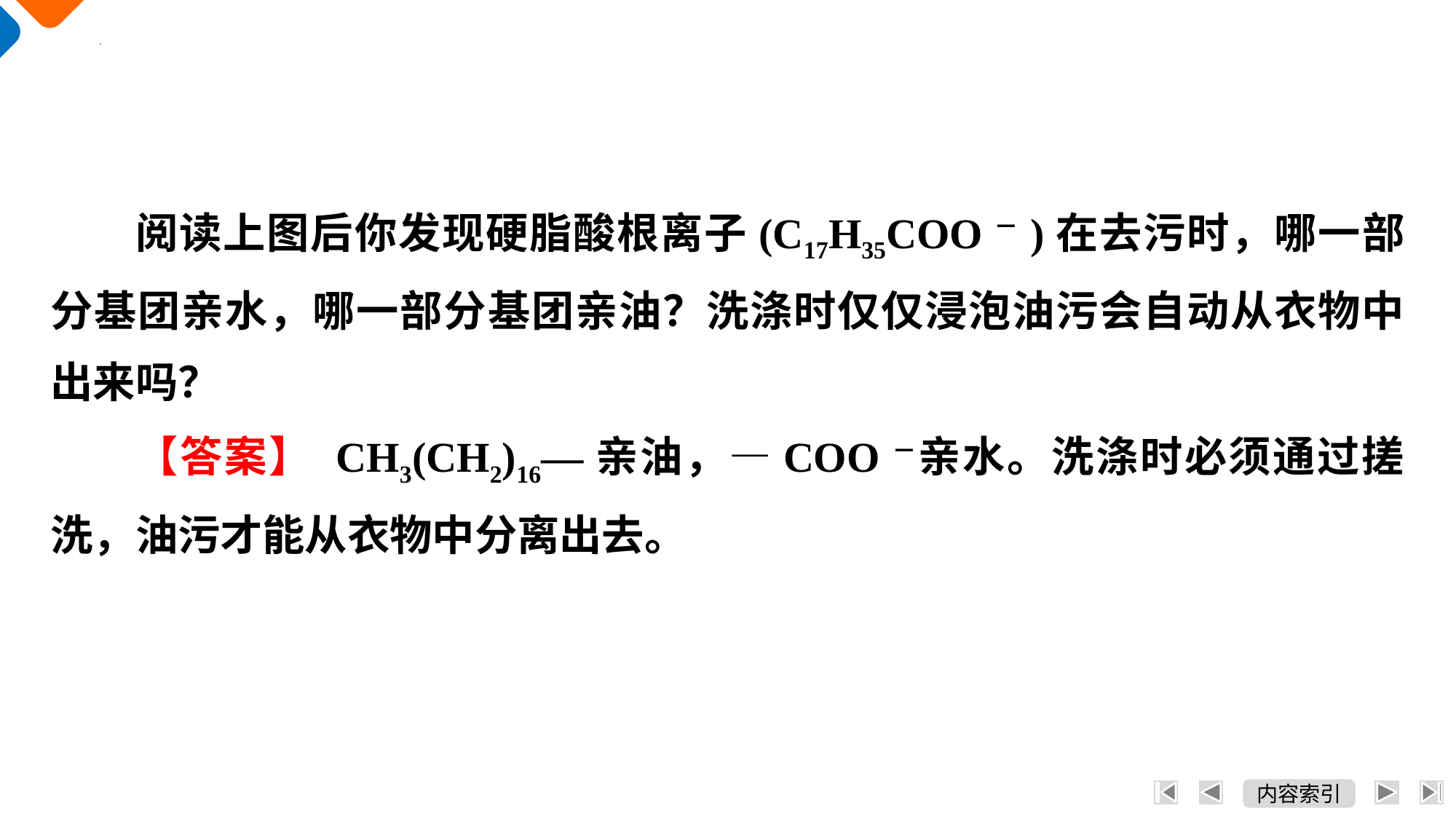

阅读上图后你发现硬脂酸根离子(C17H35COO－)在去污时，哪一部分基团亲水，哪一部分基团亲油？洗涤时仅仅浸泡油污会自动从衣物中出来吗？
【答案】 CH3(CH2)16—亲油，—COO－亲水。洗涤时必须通过搓洗，油污才能从衣物中分离出去。